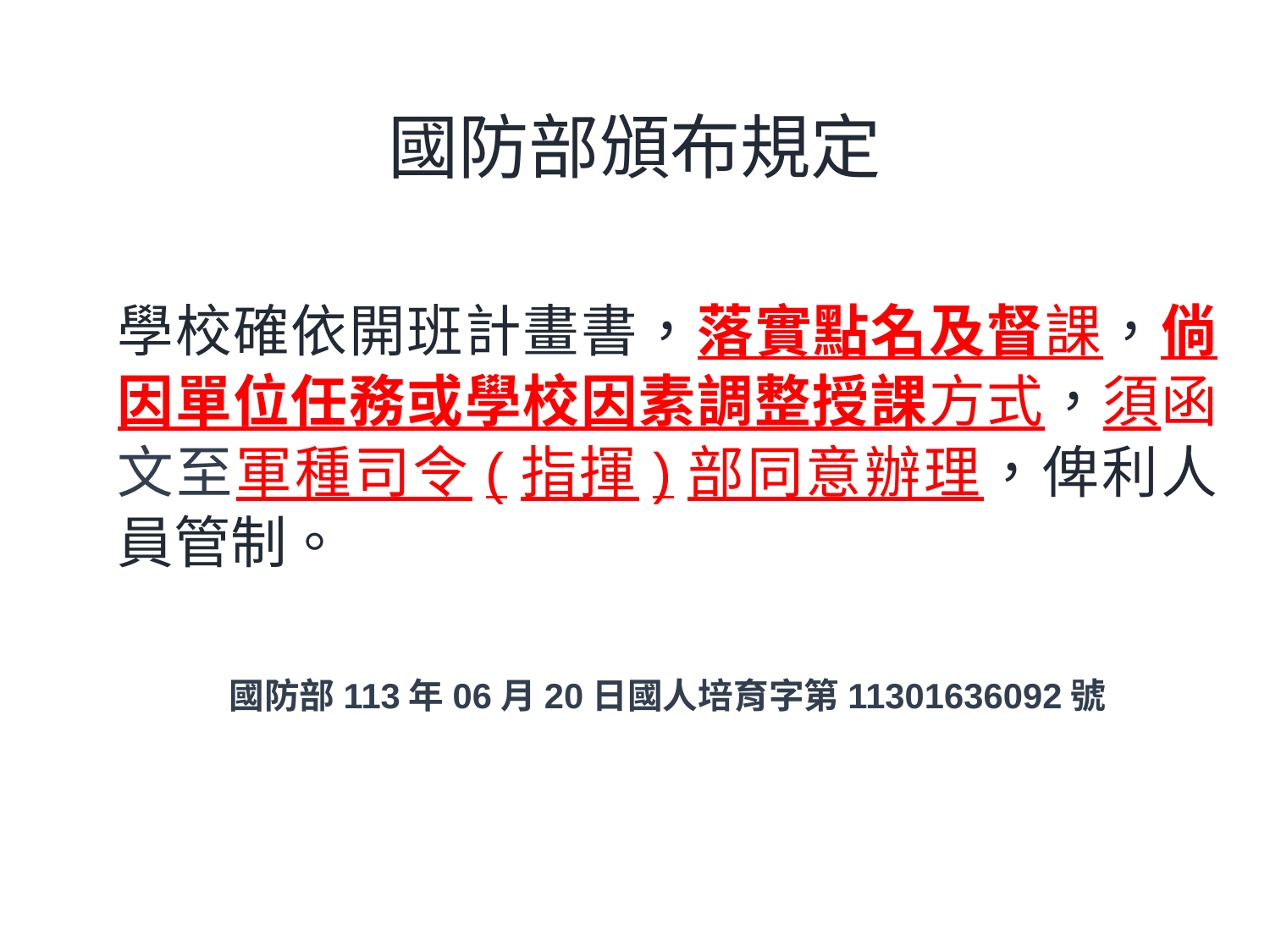

國防部頒布規定
學校確依開班計畫書，落實點名及督課，倘因單位任務或學校因素調整授課方式，須函文至軍種司令(指揮)部同意辦理，俾利人員管制。

國防部113年06月20日國人培育字第11301636092號